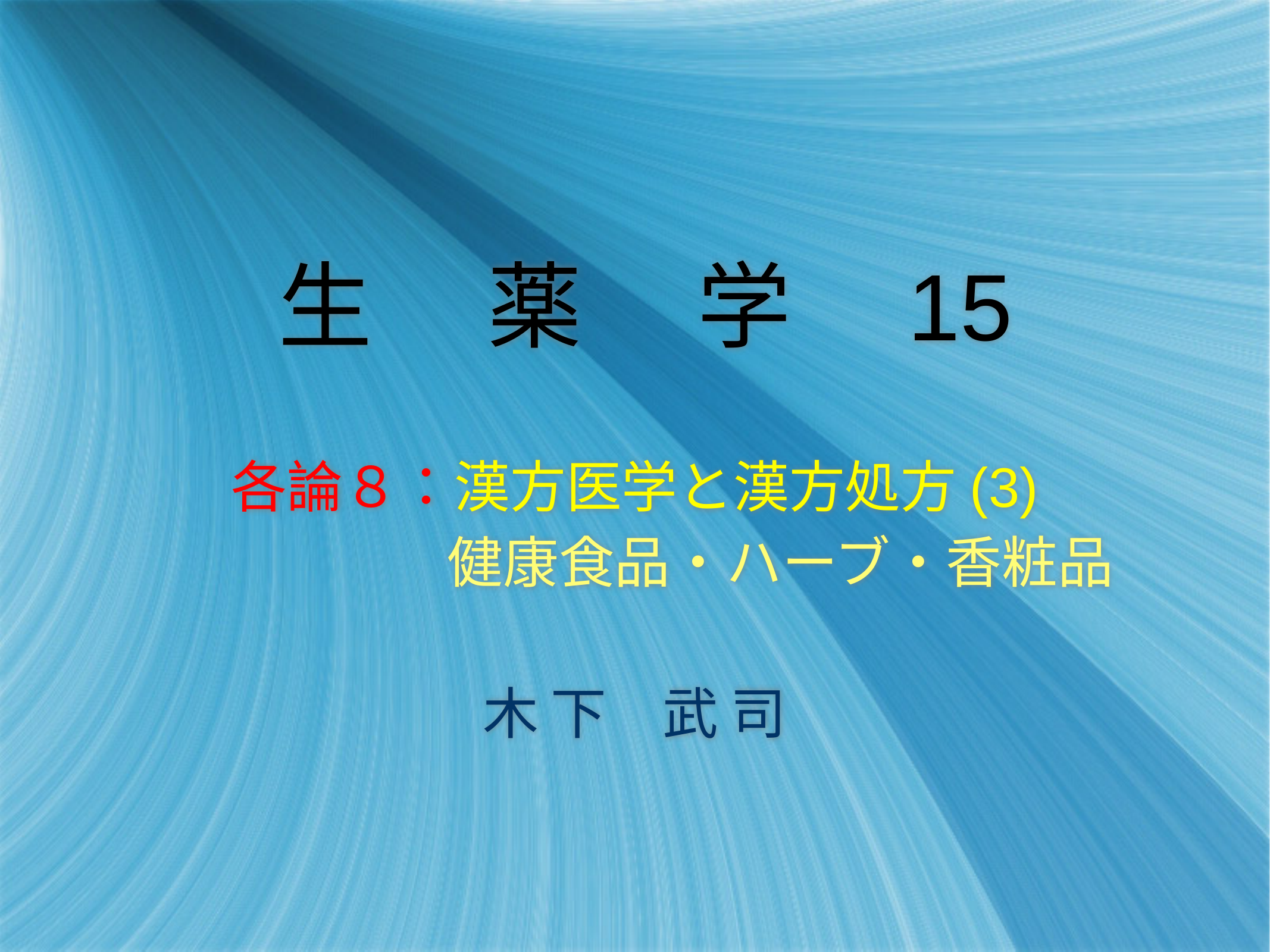

# 生 　薬 　学　15
各論８：漢方医学と漢方処方(3)
　　　　　 健康食品・ハーブ・香粧品

木 下　武 司